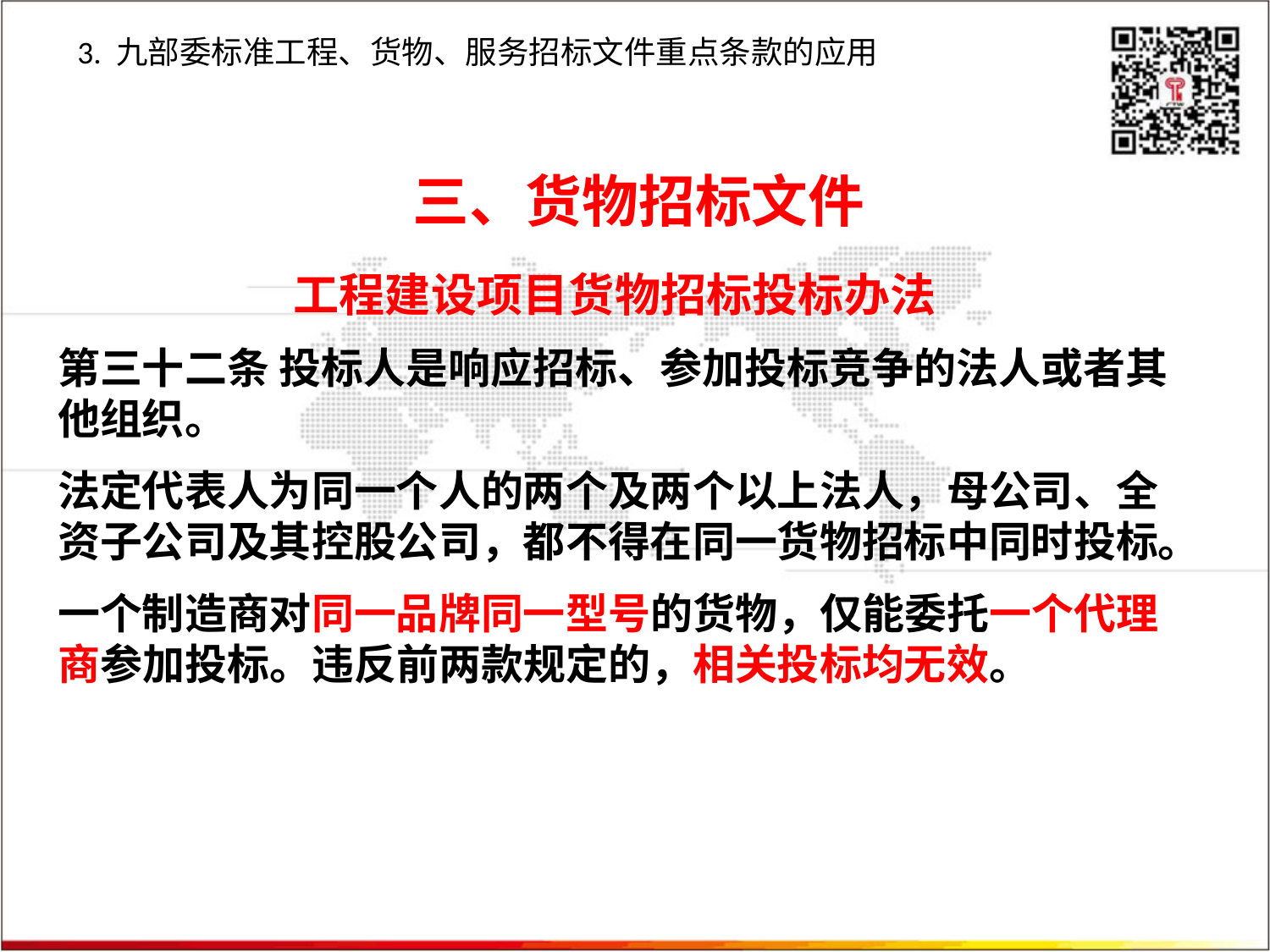

3. 九部委标准工程、货物、服务招标文件重点条款的应用
三、货物招标文件
工程建设项目货物招标投标办法
第三十二条 投标人是响应招标、参加投标竞争的法人或者其他组织。
法定代表人为同一个人的两个及两个以上法人，母公司、全资子公司及其控股公司，都不得在同一货物招标中同时投标。
一个制造商对同一品牌同一型号的货物，仅能委托一个代理商参加投标。违反前两款规定的，相关投标均无效。